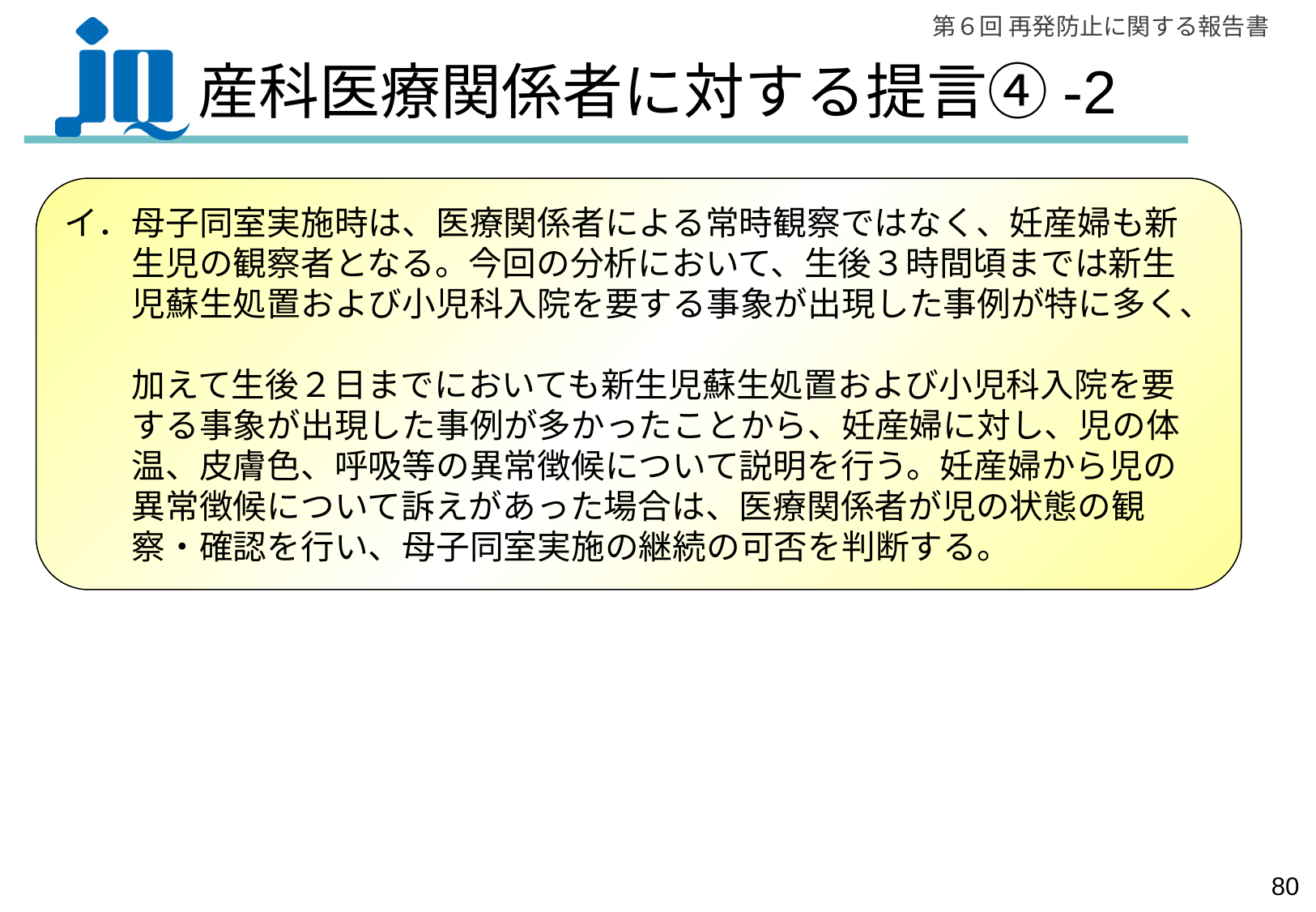

# 産科医療関係者に対する提言④-2
イ．母子同室実施時は、医療関係者による常時観察ではなく、妊産婦も新
　　生児の観察者となる。今回の分析において、生後３時間頃までは新生
　　児蘇生処置および小児科入院を要する事象が出現した事例が特に多く、
　　加えて生後２日までにおいても新生児蘇生処置および小児科入院を要
　　する事象が出現した事例が多かったことから、妊産婦に対し、児の体
　　温、皮膚色、呼吸等の異常徴候について説明を行う。妊産婦から児の
　　異常徴候について訴えがあった場合は、医療関係者が児の状態の観
　　察・確認を行い、母子同室実施の継続の可否を判断する。
80